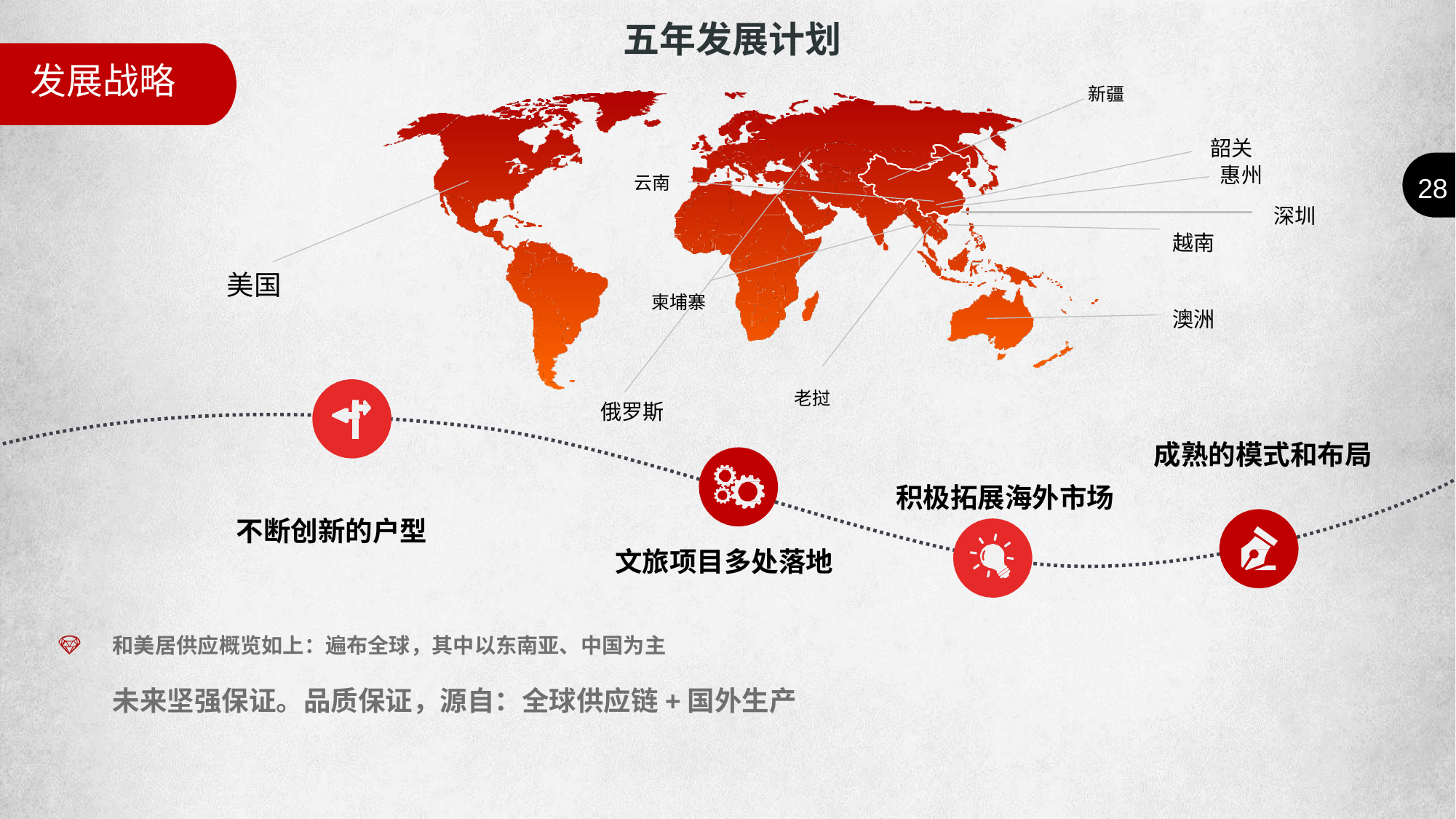

五年发展计划

发展战略
新疆

韶关 惠州

28

云南

深圳

越南

美国

柬埔寨

澳洲

老挝
俄罗斯

成熟的模式和布局
积极拓展海外市场
不断创新的户型
文旅项目多处落地

和美居供应概览如上：遍布全球，其中以东南亚、中国为主

未来坚强保证。品质保证，源自：全球供应链+国外生产